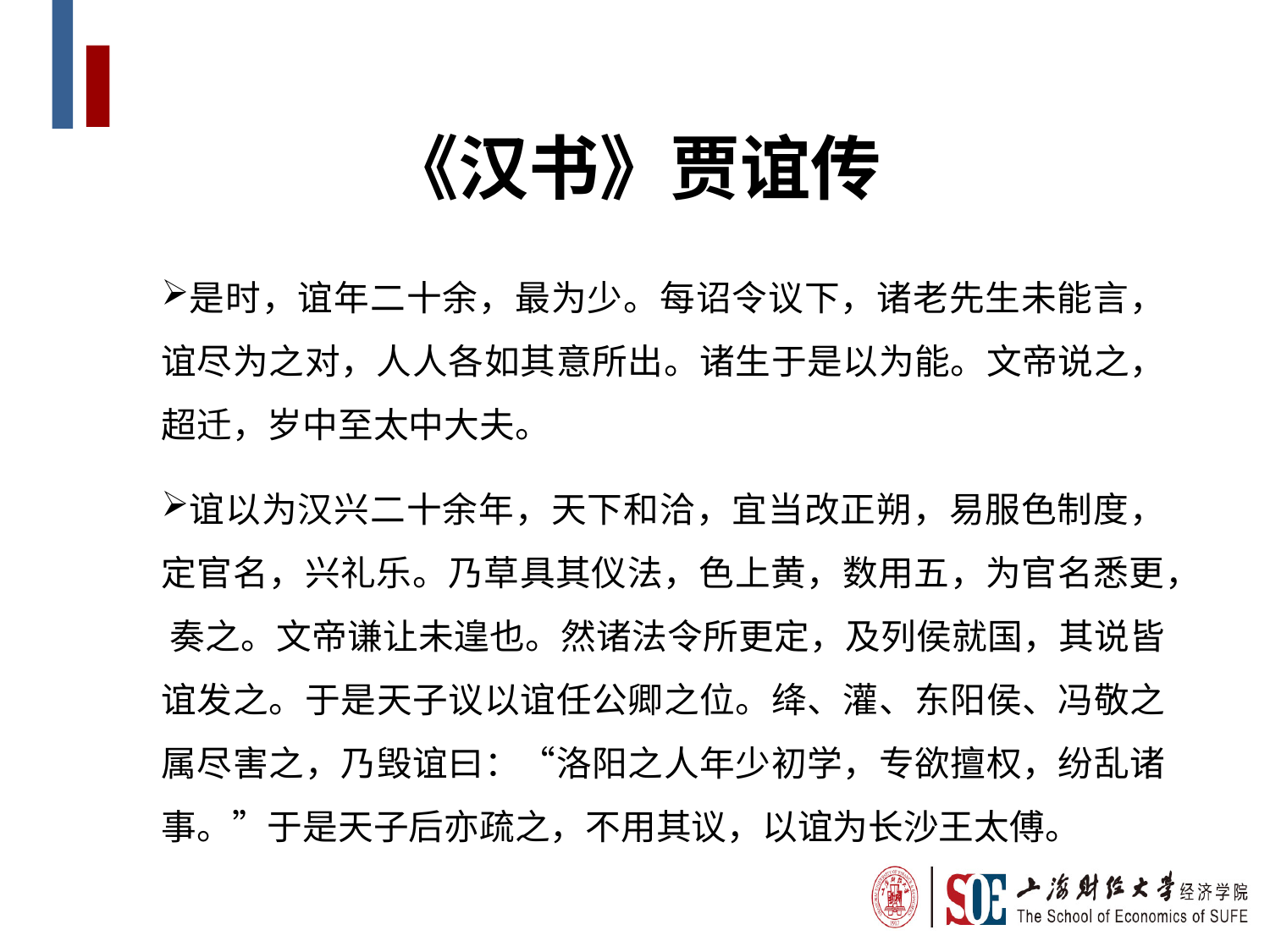

《汉书》贾谊传
是时，谊年二十余，最为少。每诏令议下，诸老先生未能言，谊尽为之对，人人各如其意所出。诸生于是以为能。文帝说之，超迁，岁中至太中大夫。
谊以为汉兴二十余年，天下和洽，宜当改正朔，易服色制度，定官名，兴礼乐。乃草具其仪法，色上黄，数用五，为官名悉更， 奏之。文帝谦让未遑也。然诸法令所更定，及列侯就国，其说皆 谊发之。于是天子议以谊任公卿之位。绛、灌、东阳侯、冯敬之 属尽害之，乃毁谊曰：“洛阳之人年少初学，专欲擅权，纷乱诸 事。”于是天子后亦疏之，不用其议，以谊为长沙王太傅。